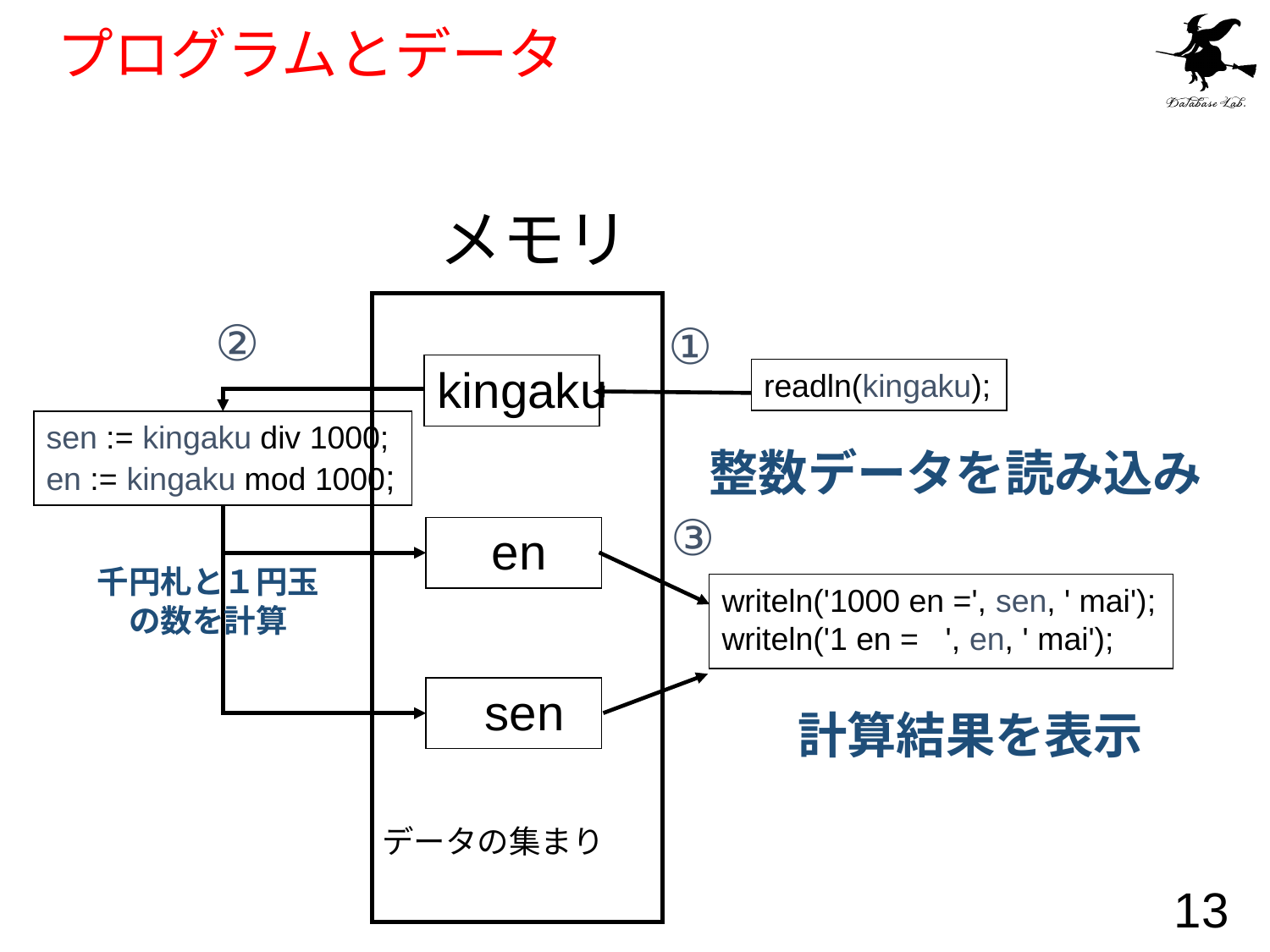

# プログラムとデータ
メモリ

②
①
kingaku

readln(kingaku);

sen := kingaku div 1000;
en := kingaku mod 1000;
整数データを読み込み
③
en

千円札と１円玉
の数を計算
writeln('1000 en =', sen, ' mai');
writeln('1 en =   ', en, ' mai');

sen

計算結果を表示
データの集まり
13